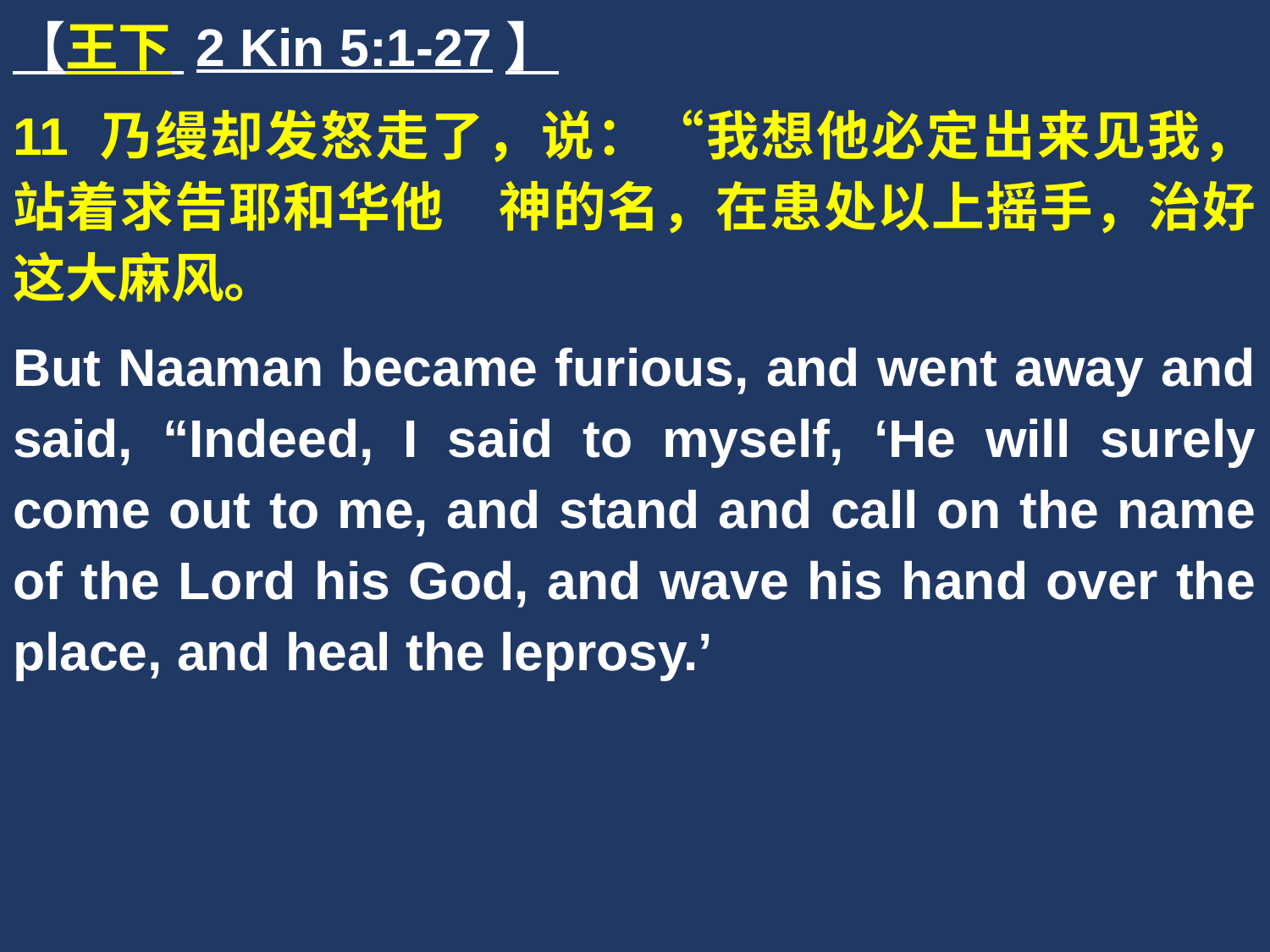

【王下 2 Kin 5:1-27】
11 乃缦却发怒走了，说：“我想他必定出来见我，站着求告耶和华他　神的名，在患处以上摇手，治好这大麻风。
But Naaman became furious, and went away and said, “Indeed, I said to myself, ‘He will surely come out to me, and stand and call on the name of the Lord his God, and wave his hand over the place, and heal the leprosy.’